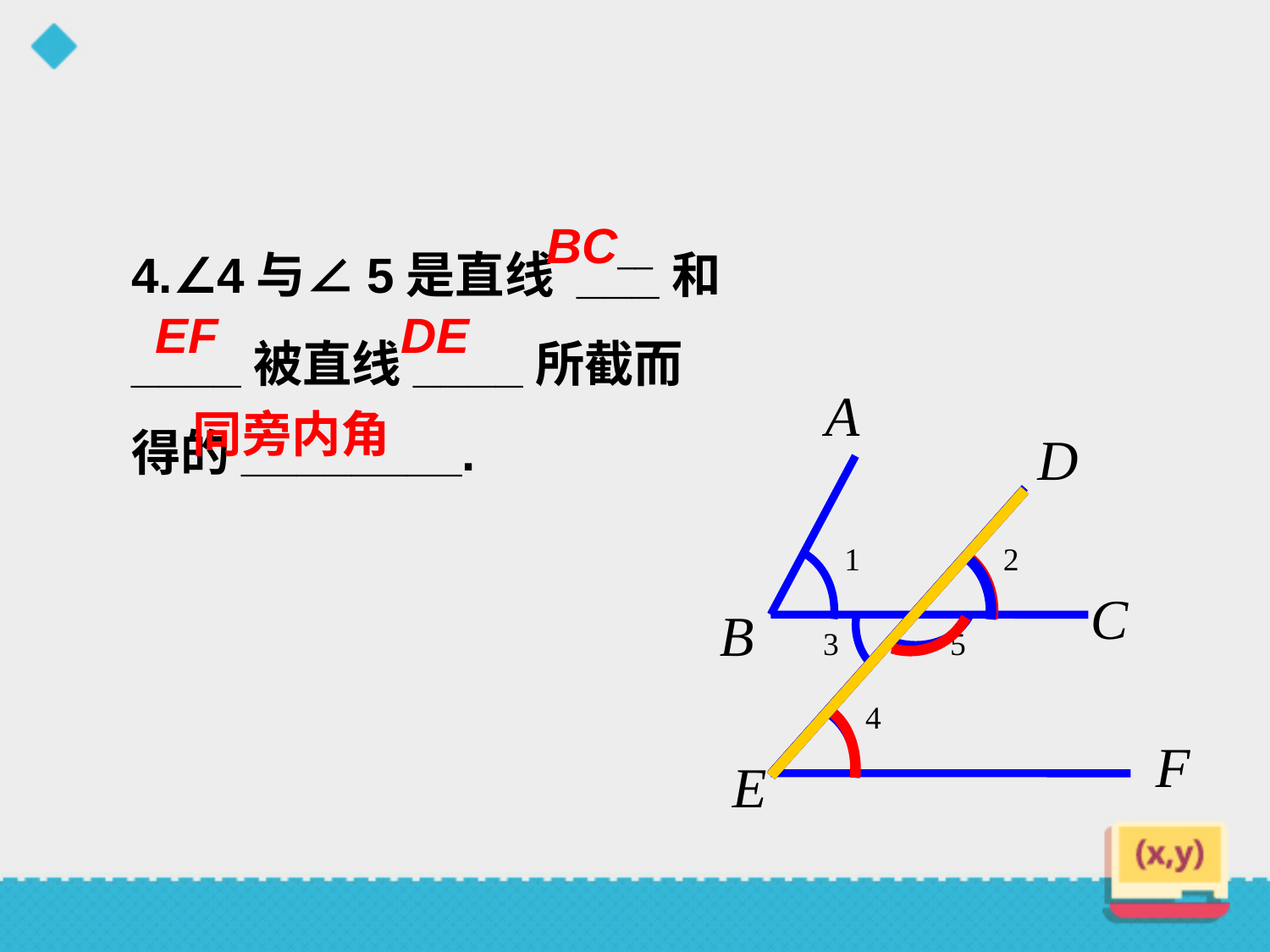

4.∠4与∠5是直线 ___和____被直线____所截而得的________.
BC__
EF
DE
A
D
1
2
C
B
3
5
4
F
E

同旁内角